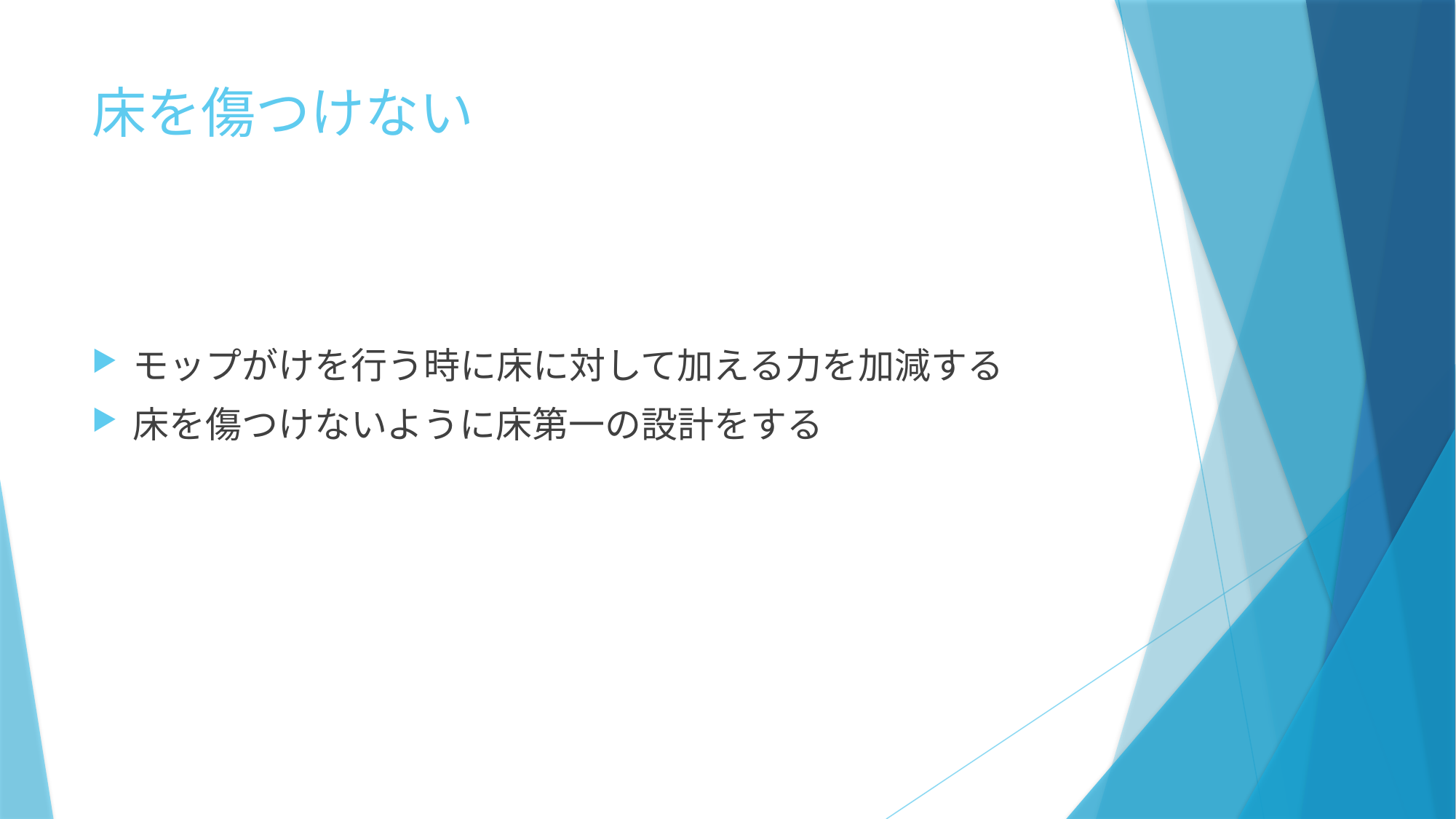

# 床を傷つけない
モップがけを行う時に床に対して加える力を加減する
床を傷つけないように床第一の設計をする